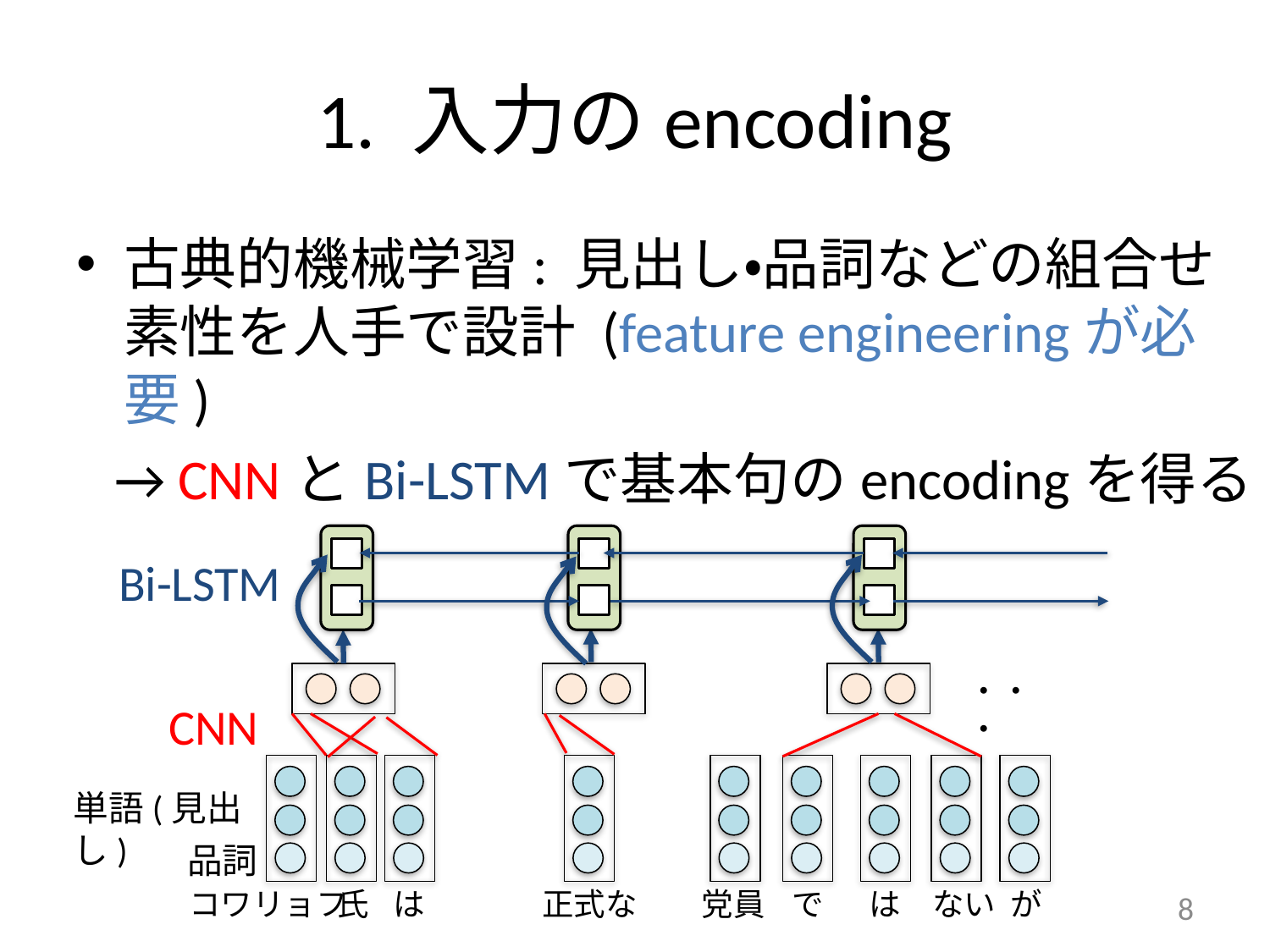

# 1. 入力のencoding
古典的機械学習: 見出し・品詞などの組合せ
素性を人手で設計 (feature engineeringが必要)
   → CNNとBi-LSTMで基本句のencodingを得る

Bi-LSTM

・・・

CNN

単語(見出し)
品詞
コワリョフ
氏
は
正式な
党員
で
は
ない
が
8